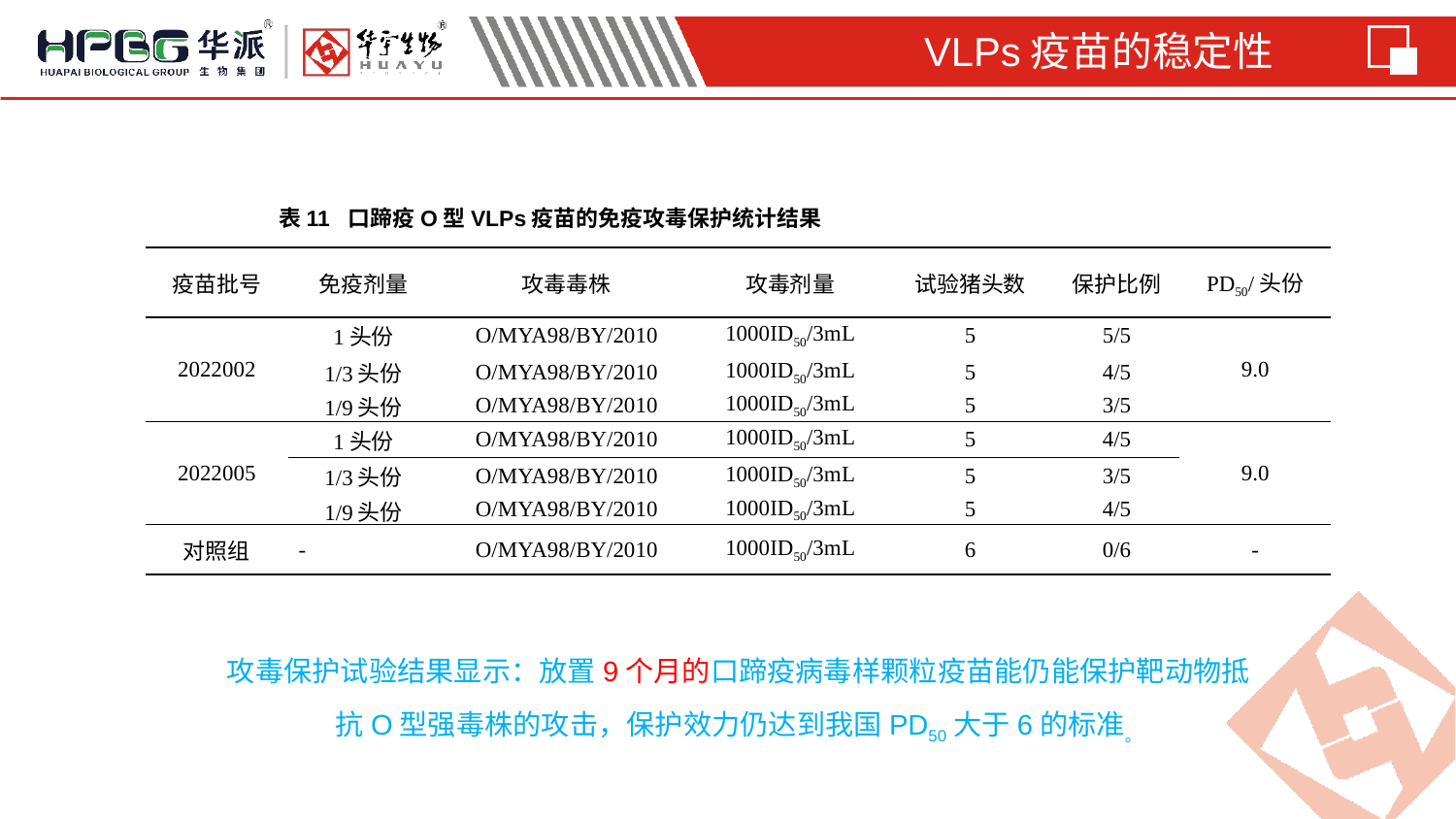

VLPs疫苗的稳定性
                                     表11  口蹄疫O型VLPs疫苗的免疫攻毒保护统计结果
| 疫苗批号 | 免疫剂量 | 攻毒毒株 | 攻毒剂量 | 试验猪头数 | 保护比例 | PD50/头份 |
| --- | --- | --- | --- | --- | --- | --- |
| 2022002 | 1头份 | O/MYA98/BY/2010 | 1000ID50/3mL | 5 | 5/5 | 9.0 |
|  | 1/3头份 | O/MYA98/BY/2010 | 1000ID50/3mL | 5 | 4/5 |  |
|  | 1/9头份 | O/MYA98/BY/2010 | 1000ID50/3mL | 5 | 3/5 |  |
| 2022005 | 1头份 | O/MYA98/BY/2010 | 1000ID50/3mL | 5 | 4/5 | 9.0 |
|  | 1/3头份 | O/MYA98/BY/2010 | 1000ID50/3mL | 5 | 3/5 |  |
|  | 1/9头份 | O/MYA98/BY/2010 | 1000ID50/3mL | 5 | 4/5 |  |
| 对照组 | - | O/MYA98/BY/2010 | 1000ID50/3mL | 6 | 0/6 | - |
攻毒保护试验结果显示：放置9个月的口蹄疫病毒样颗粒疫苗能仍能保护靶动物抵
抗O型强毒株的攻击，保护效力仍达到我国PD50大于6的标准。